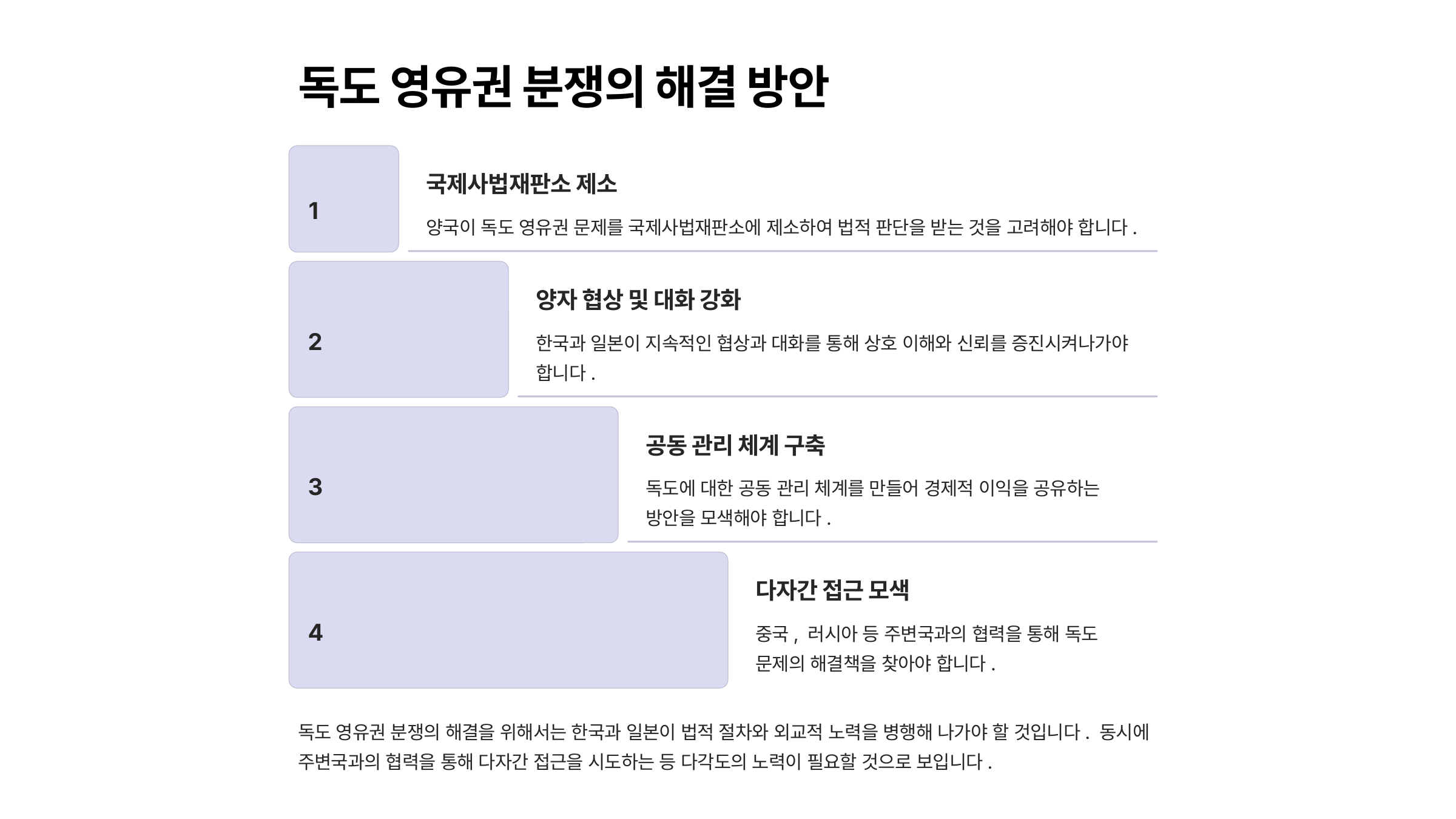

독도 영유권 분쟁의 해결 방안

국제사법재판소 제소
1
양국이 독도 영유권 문제를 국제사법재판소에 제소하여 법적 판단을 받는 것을 고려해야 합니다.

양자 협상 및 대화 강화
2
한국과 일본이 지속적인 협상과 대화를 통해 상호 이해와 신뢰를 증진시켜나가야 합니다.

공동 관리 체계 구축
3
독도에 대한 공동 관리 체계를 만들어 경제적 이익을 공유하는 방안을 모색해야 합니다.

다자간 접근 모색
4
중국, 러시아 등 주변국과의 협력을 통해 독도 문제의 해결책을 찾아야 합니다.
독도 영유권 분쟁의 해결을 위해서는 한국과 일본이 법적 절차와 외교적 노력을 병행해 나가야 할 것입니다. 동시에 주변국과의 협력을 통해 다자간 접근을 시도하는 등 다각도의 노력이 필요할 것으로 보입니다.